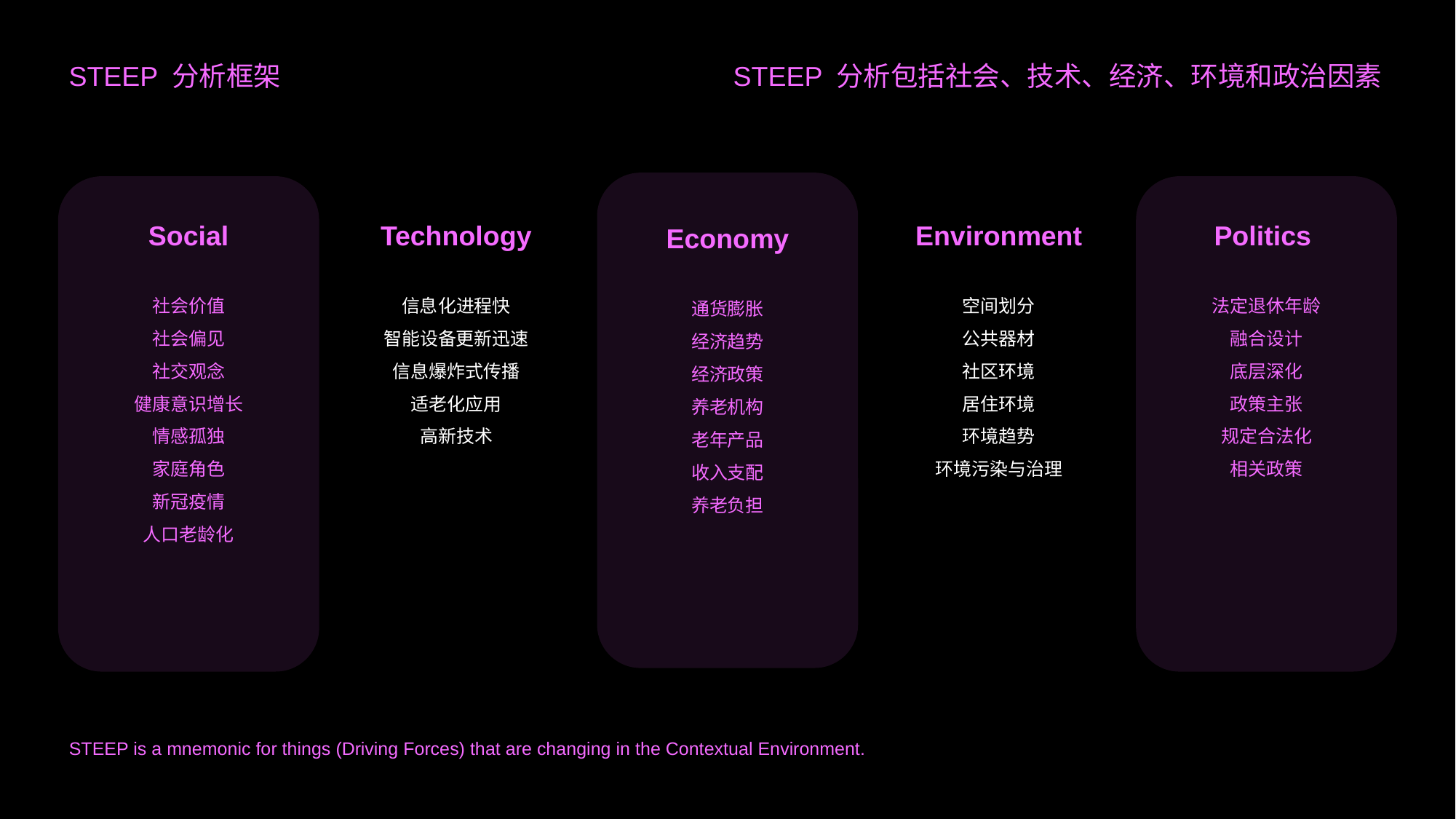

STEEP 分析框架
STEEP 分析包括社会、技术、经济、环境和政治因素

Social

社会价值
社会偏见
社交观念
健康意识增长
情感孤独
家庭角色
新冠疫情
人口老龄化
Technology

信息化进程快
智能设备更新迅速
信息爆炸式传播
适老化应用
高新技术
Environment

空间划分
公共器材
社区环境
居住环境
环境趋势
环境污染与治理
Politics

法定退休年龄
融合设计
底层深化
政策主张
规定合法化
相关政策
Economy

通货膨胀
经济趋势
经济政策
养老机构
老年产品
收入支配
养老负担
STEEP is a mnemonic for things (Driving Forces) that are changing in the Contextual Environment.